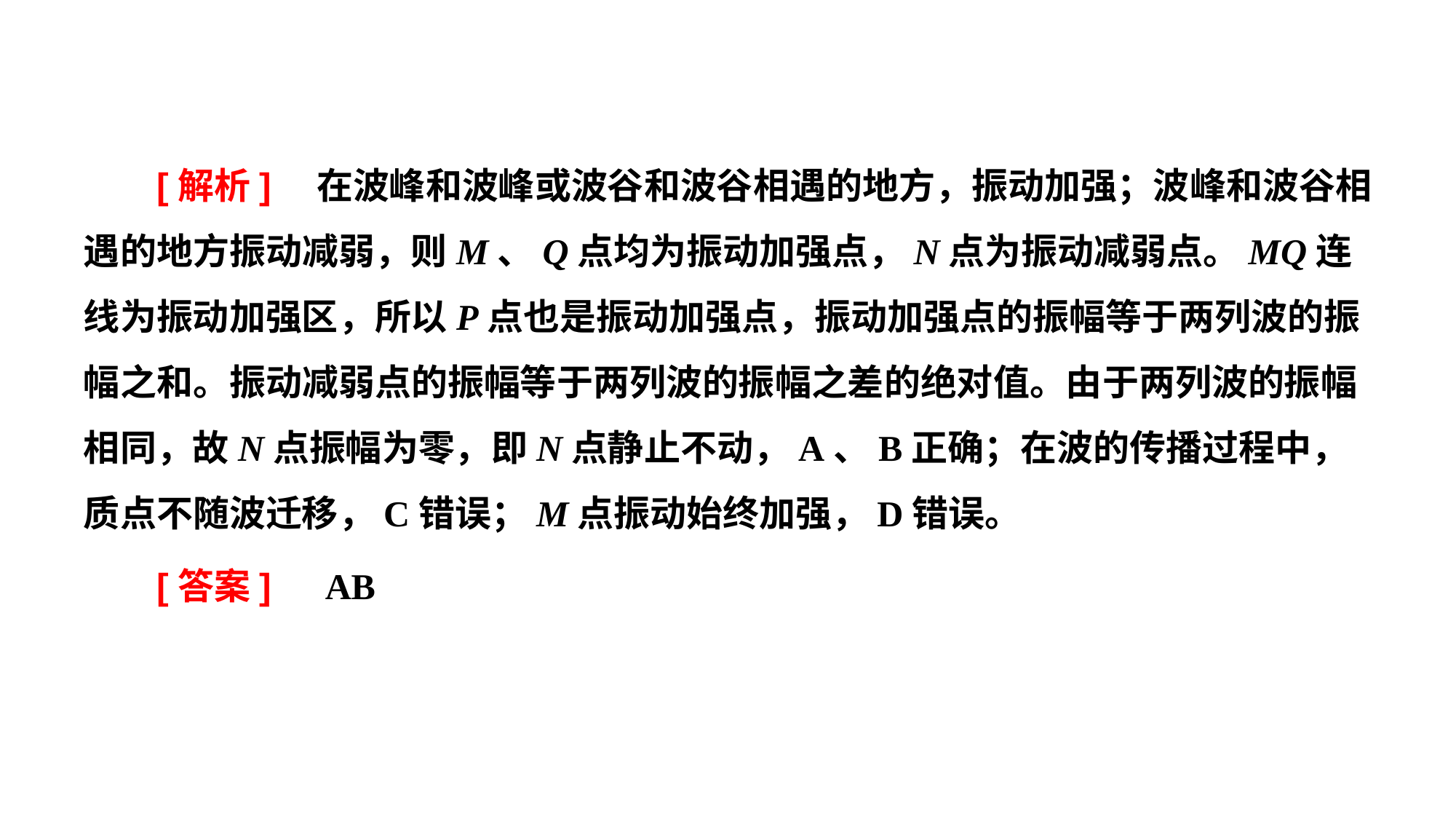

[解析]　在波峰和波峰或波谷和波谷相遇的地方，振动加强；波峰和波谷相遇的地方振动减弱，则M、Q点均为振动加强点，N点为振动减弱点。MQ连线为振动加强区，所以P点也是振动加强点，振动加强点的振幅等于两列波的振幅之和。振动减弱点的振幅等于两列波的振幅之差的绝对值。由于两列波的振幅相同，故N点振幅为零，即N点静止不动，A、B正确；在波的传播过程中，质点不随波迁移，C错误；M点振动始终加强，D错误。
[答案]　AB